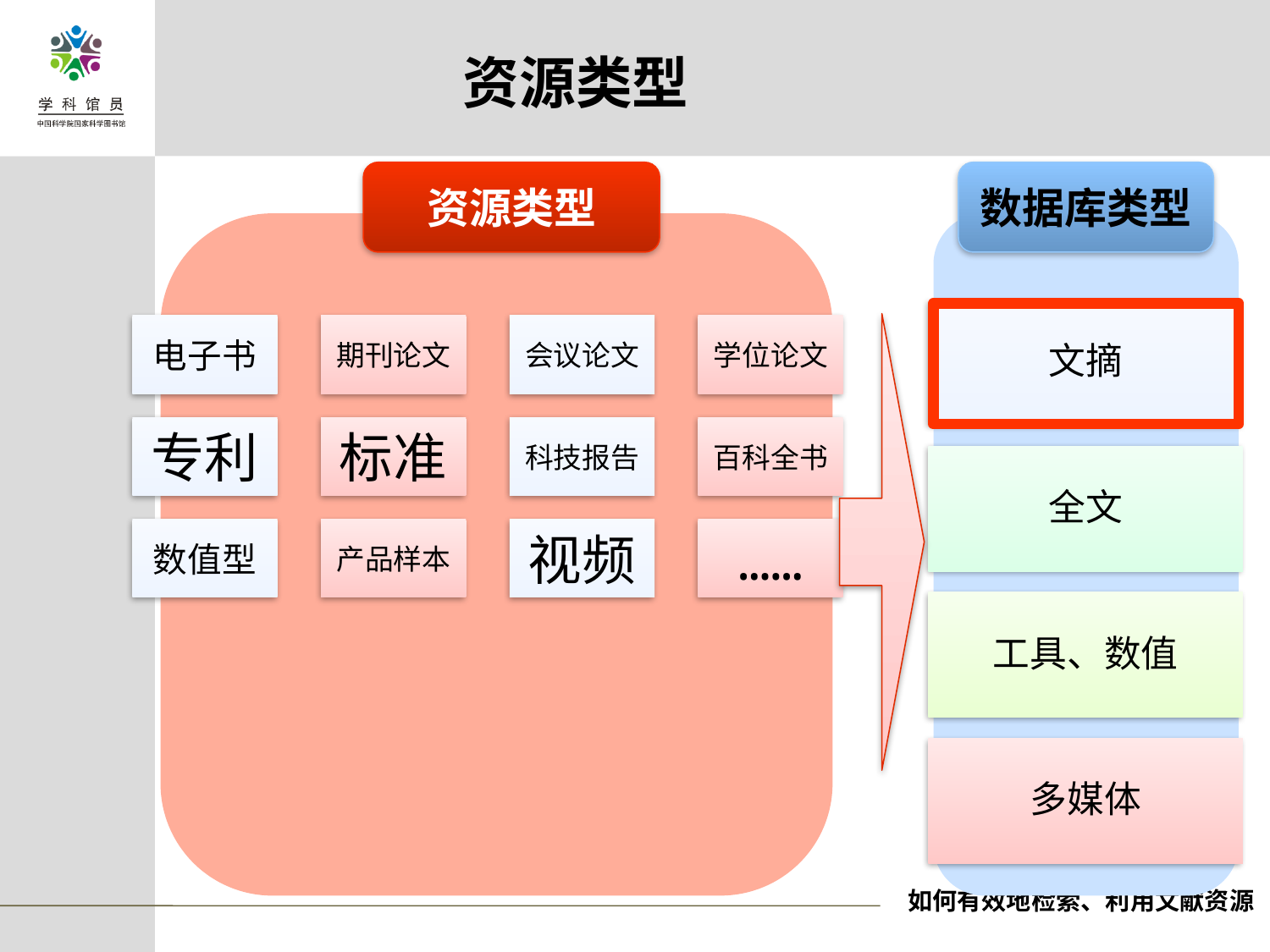

资源类型
资源类型
数据库类型

文摘
全文
工具、数值
多媒体

期刊论文
会议论文
学位论文
专利
科技报告
视频
……
产品样本
电子书
标准
数值型
百科全书
如何有效地检索、利用文献资源